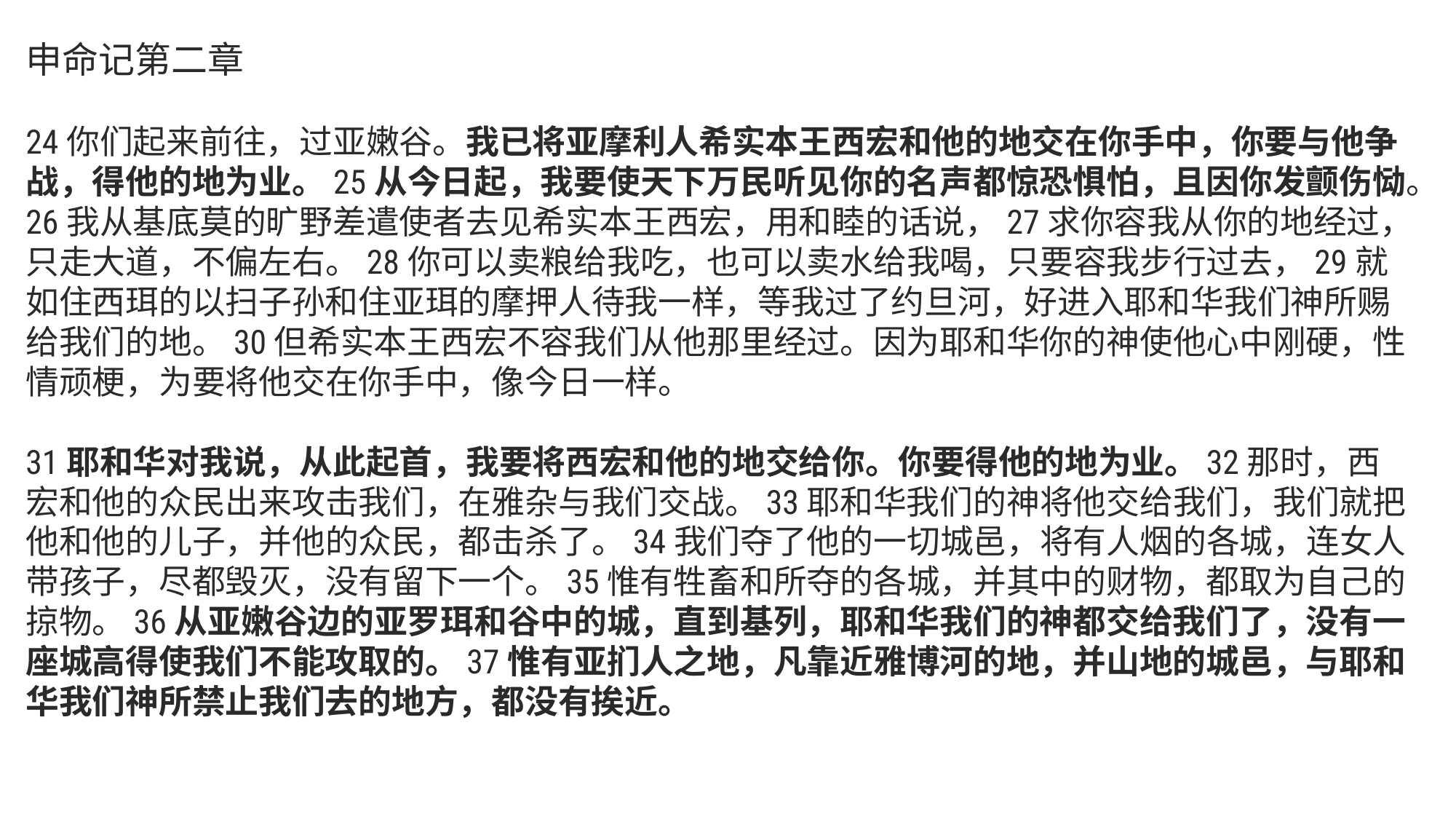

申命记第二章

24你们起来前往，过亚嫩谷。我已将亚摩利人希实本王西宏和他的地交在你手中，你要与他争战，得他的地为业。25从今日起，我要使天下万民听见你的名声都惊恐惧怕，且因你发颤伤恸。
26我从基底莫的旷野差遣使者去见希实本王西宏，用和睦的话说，27求你容我从你的地经过，只走大道，不偏左右。28你可以卖粮给我吃，也可以卖水给我喝，只要容我步行过去，29就如住西珥的以扫子孙和住亚珥的摩押人待我一样，等我过了约旦河，好进入耶和华我们神所赐给我们的地。30但希实本王西宏不容我们从他那里经过。因为耶和华你的神使他心中刚硬，性情顽梗，为要将他交在你手中，像今日一样。

31耶和华对我说，从此起首，我要将西宏和他的地交给你。你要得他的地为业。32那时，西宏和他的众民出来攻击我们，在雅杂与我们交战。33耶和华我们的神将他交给我们，我们就把他和他的儿子，并他的众民，都击杀了。34我们夺了他的一切城邑，将有人烟的各城，连女人带孩子，尽都毁灭，没有留下一个。35惟有牲畜和所夺的各城，并其中的财物，都取为自己的掠物。36从亚嫩谷边的亚罗珥和谷中的城，直到基列，耶和华我们的神都交给我们了，没有一座城高得使我们不能攻取的。37惟有亚扪人之地，凡靠近雅博河的地，并山地的城邑，与耶和华我们神所禁止我们去的地方，都没有挨近。